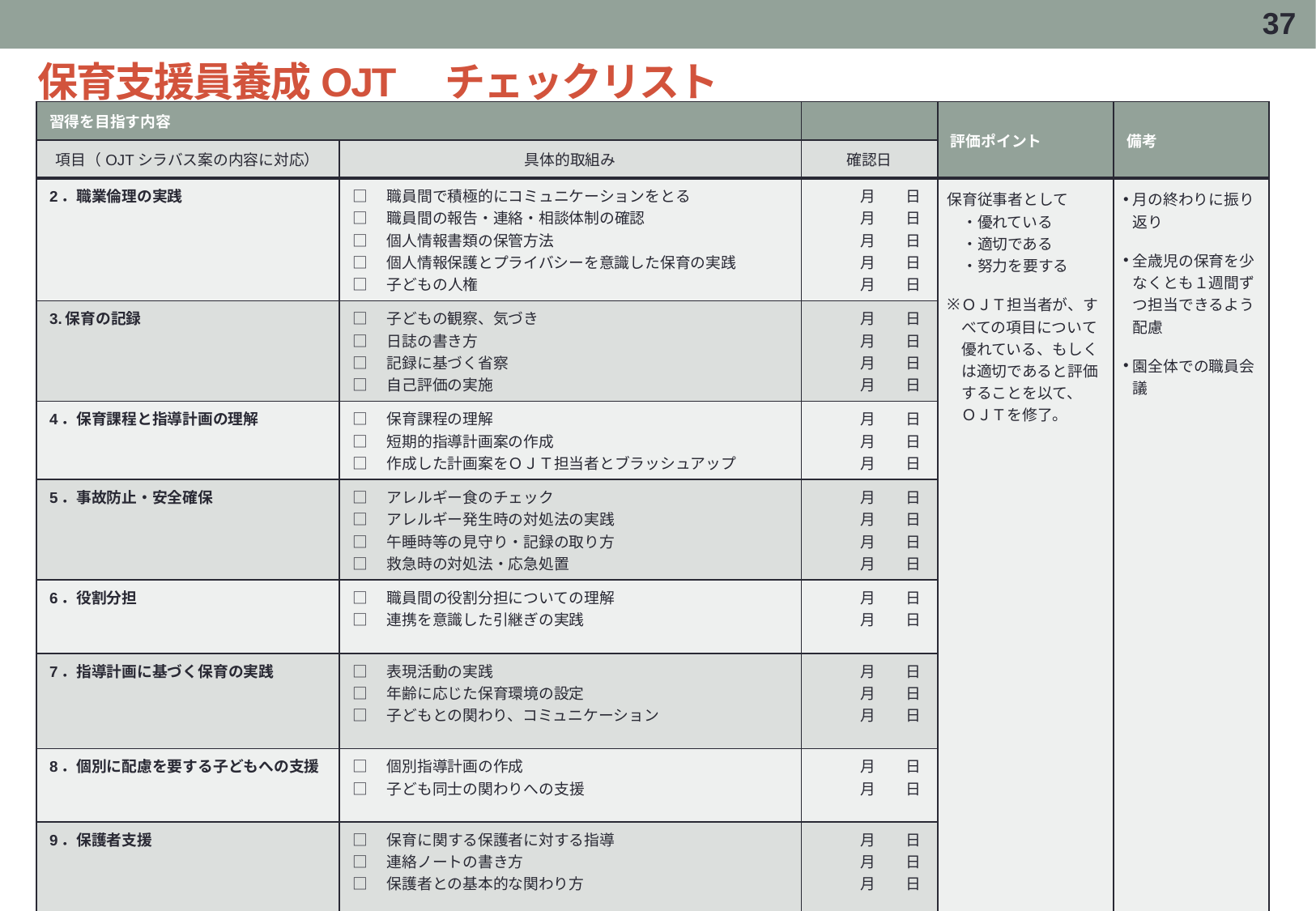

37
# 保育支援員養成OJT　チェックリスト
| 習得を目指す内容 |  |  | 評価ポイント | 備考 |
| --- | --- | --- | --- | --- |
| 項目（OJTシラバス案の内容に対応） | 具体的取組み | 確認日 |  |  |
| 2．職業倫理の実践 | □　職員間で積極的にコミュニケーションをとる □　職員間の報告・連絡・相談体制の確認 □　個人情報書類の保管方法 □　個人情報保護とプライバシーを意識した保育の実践 □　子どもの人権 | 月　　日 　　　月　　日 　　　月　　日 　　　月　　日 　　　月　　日 | 保育従事者として 　・優れている 　・適切である 　・努力を要する ＯＪＴ担当者が、すべての項目について優れている、もしくは適切であると評価することを以て、 ＯＪＴを修了。 | 月の終わりに振り返り 全歳児の保育を少なくとも１週間ずつ担当できるよう配慮 園全体での職員会議 |
| 3.保育の記録 | □　子どもの観察、気づき □　日誌の書き方 □　記録に基づく省察 □　自己評価の実施 | 月　　日 　　　月　　日 　　　月　　日 　　　月　　日 |  |  |
| 4．保育課程と指導計画の理解 | □　保育課程の理解 □　短期的指導計画案の作成 □　作成した計画案をＯＪＴ担当者とブラッシュアップ | 月　　日 　　　月　　日 　　　月　　日 |  |  |
| 5．事故防止・安全確保 | □　アレルギー食のチェック □　アレルギー発生時の対処法の実践 □　午睡時等の見守り・記録の取り方 □　救急時の対処法・応急処置 | 月　　日 　　　月　　日 　　　月　　日 　　　月　　日 |  |  |
| 6．役割分担 | □　職員間の役割分担についての理解 □　連携を意識した引継ぎの実践 | 月　　日 　　　月　　日 |  |  |
| 7．指導計画に基づく保育の実践 | □　表現活動の実践 □　年齢に応じた保育環境の設定 □　子どもとの関わり、コミュニケーション | 月　　日 　　　月　　日 　　　月　　日 |  |  |
| 8．個別に配慮を要する子どもへの支援 | □　個別指導計画の作成 □　子ども同士の関わりへの支援 | 月　　日 　　　月　　日 |  |  |
| 9．保護者支援 | □　保育に関する保護者に対する指導 □　連絡ノートの書き方 □　保護者との基本的な関わり方 | 月　　日 　　　月　　日 　　　月　　日 |  |  |
| 総括 | □　ＯＪＴ全体の振り返り | 月　　日 |  |  |

|  |
| --- |